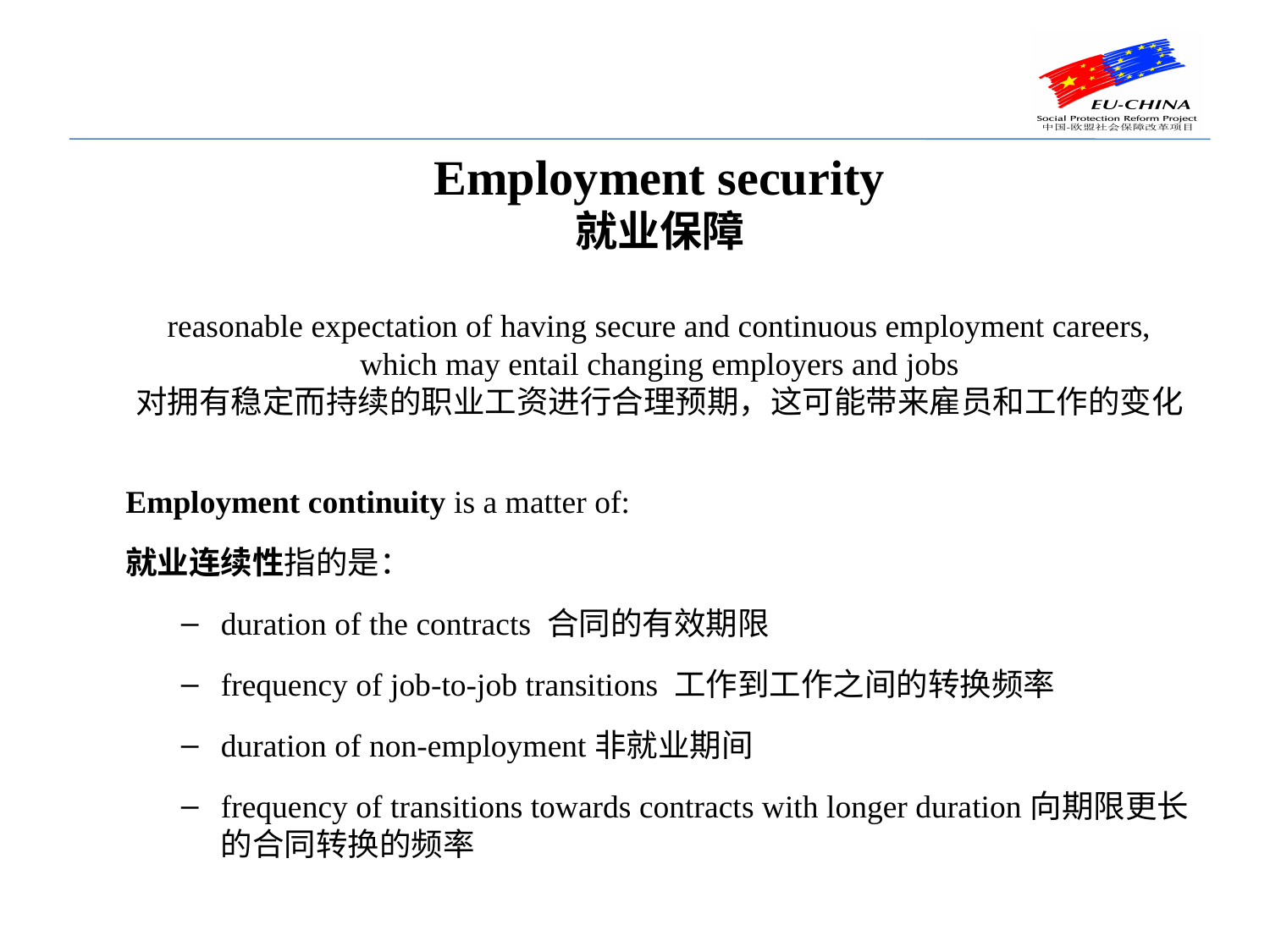

Employment security
就业保障

reasonable expectation of having secure and continuous employment careers, which may entail changing employers and jobs
对拥有稳定而持续的职业工资进行合理预期，这可能带来雇员和工作的变化

Employment continuity is a matter of:
就业连续性指的是：
duration of the contracts 合同的有效期限
frequency of job-to-job transitions 工作到工作之间的转换频率
duration of non-employment非就业期间
frequency of transitions towards contracts with longer duration向期限更长的合同转换的频率